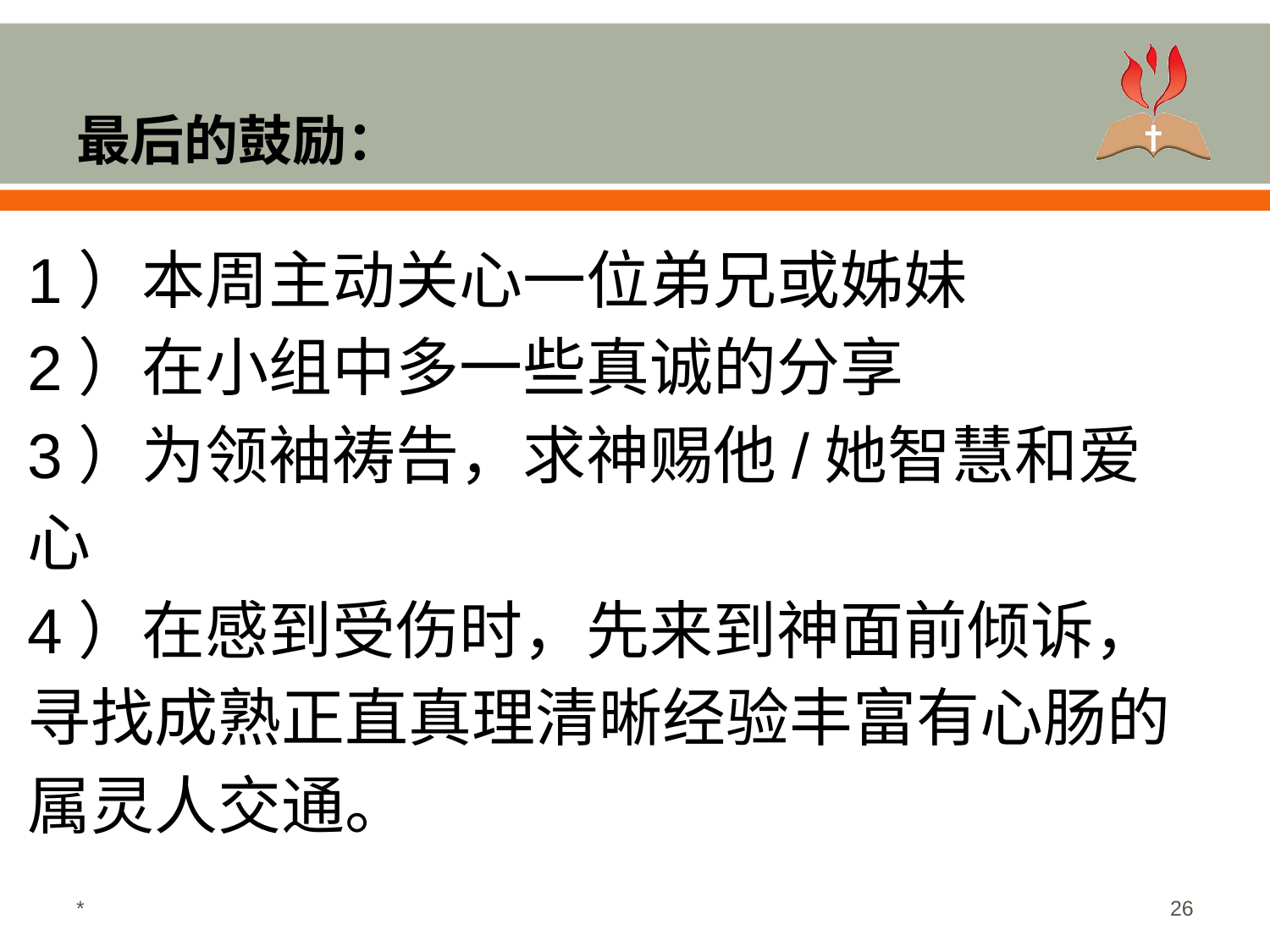

# 最后的鼓励：

1）本周主动关心一位弟兄或姊妹
2）在小组中多一些真诚的分享
3）为领袖祷告，求神赐他/她智慧和爱心
4）在感到受伤时，先来到神面前倾诉，寻找成熟正直真理清晰经验丰富有心肠的属灵人交通。
*
26